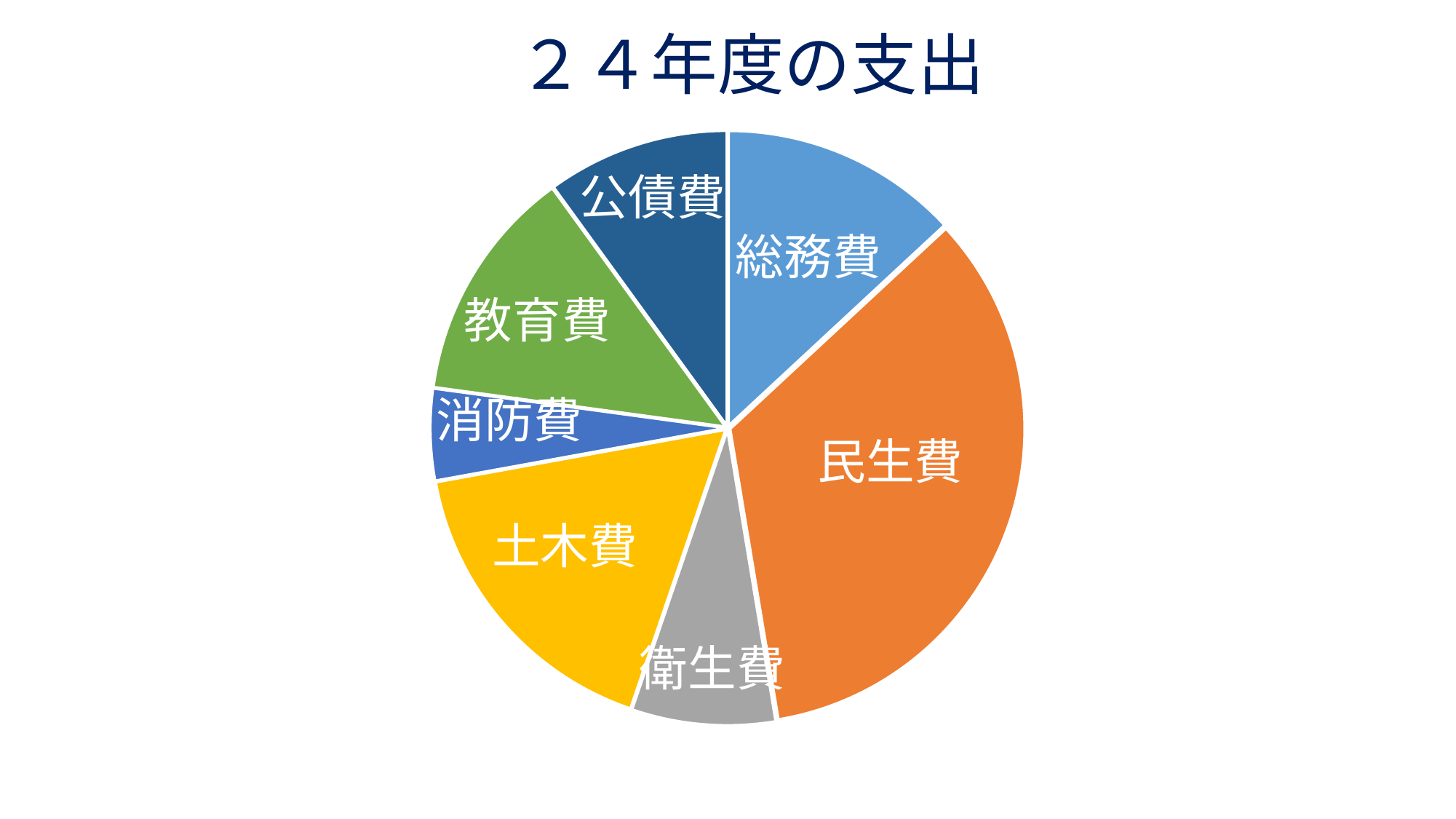

# ２４年度の支出

### Chart

| Category |  |
|---|---|
| 総務費 | 55.0 |
| 民生費 | 144.0 |
| 衛生費 | 33.0 |
| 土木費 | 71.0 |
| 消防費 | 21.0 |
| 教育費 | 54.0 |
| 公債費 | 42.0 |
総務費
民生費
土木費
衛生費